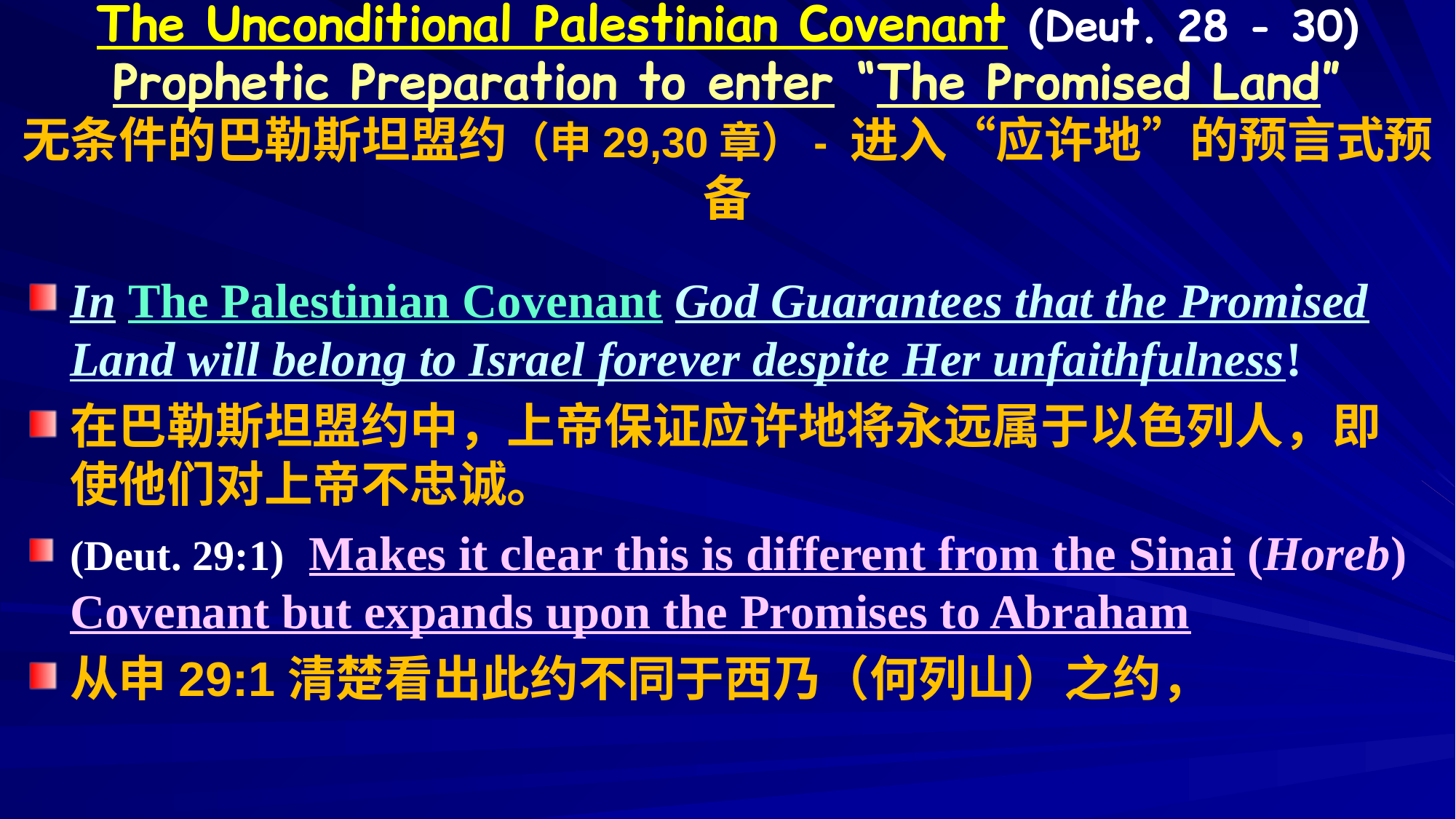

# The Unconditional Palestinian Covenant (Deut. 28 - 30) Prophetic Preparation to enter “The Promised Land” 无条件的巴勒斯坦盟约（申29,30章）- 进入“应许地”的预言式预备
In The Palestinian Covenant God Guarantees that the Promised Land will belong to Israel forever despite Her unfaithfulness!
在巴勒斯坦盟约中，上帝保证应许地将永远属于以色列人，即使他们对上帝不忠诚。
(Deut. 29:1)  Makes it clear this is different from the Sinai (Horeb) Covenant but expands upon the Promises to Abraham
从申29:1清楚看出此约不同于西乃（何列山）之约，